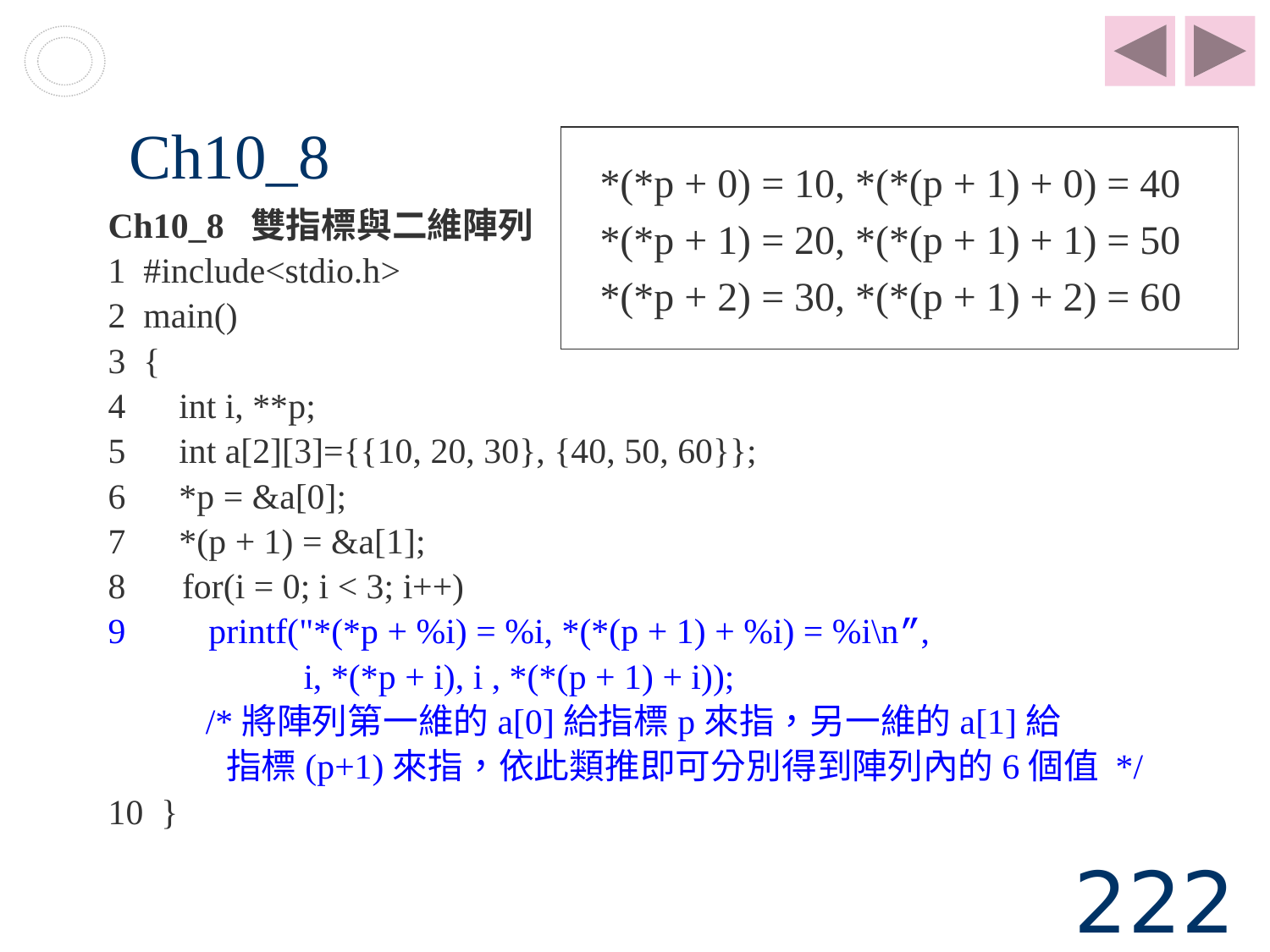

# Ch10_8
*(*p + 0) = 10, *(*(p + 1) + 0) = 40
*(*p + 1) = 20, *(*(p + 1) + 1) = 50
*(*p + 2) = 30, *(*(p + 1) + 2) = 60
Ch10_8  雙指標與二維陣列
1  #include<stdio.h>
2  main()
3  {
4      int i, **p;
5      int a[2][3]={{10, 20, 30}, {40, 50, 60}};
6      *p = &a[0];
7      *(p + 1) = &a[1];
for(i = 0; i < 3; i++)
   printf("*(*p + %i) = %i, *(*(p + 1) + %i) = %i\n”,
                      i, *(*p + i), i , *(*(p + 1) + i));
           /*將陣列第一維的a[0]給指標p來指，另一維的a[1]給
              指標(p+1)來指，依此類推即可分別得到陣列內的6個值 */
10  }
222